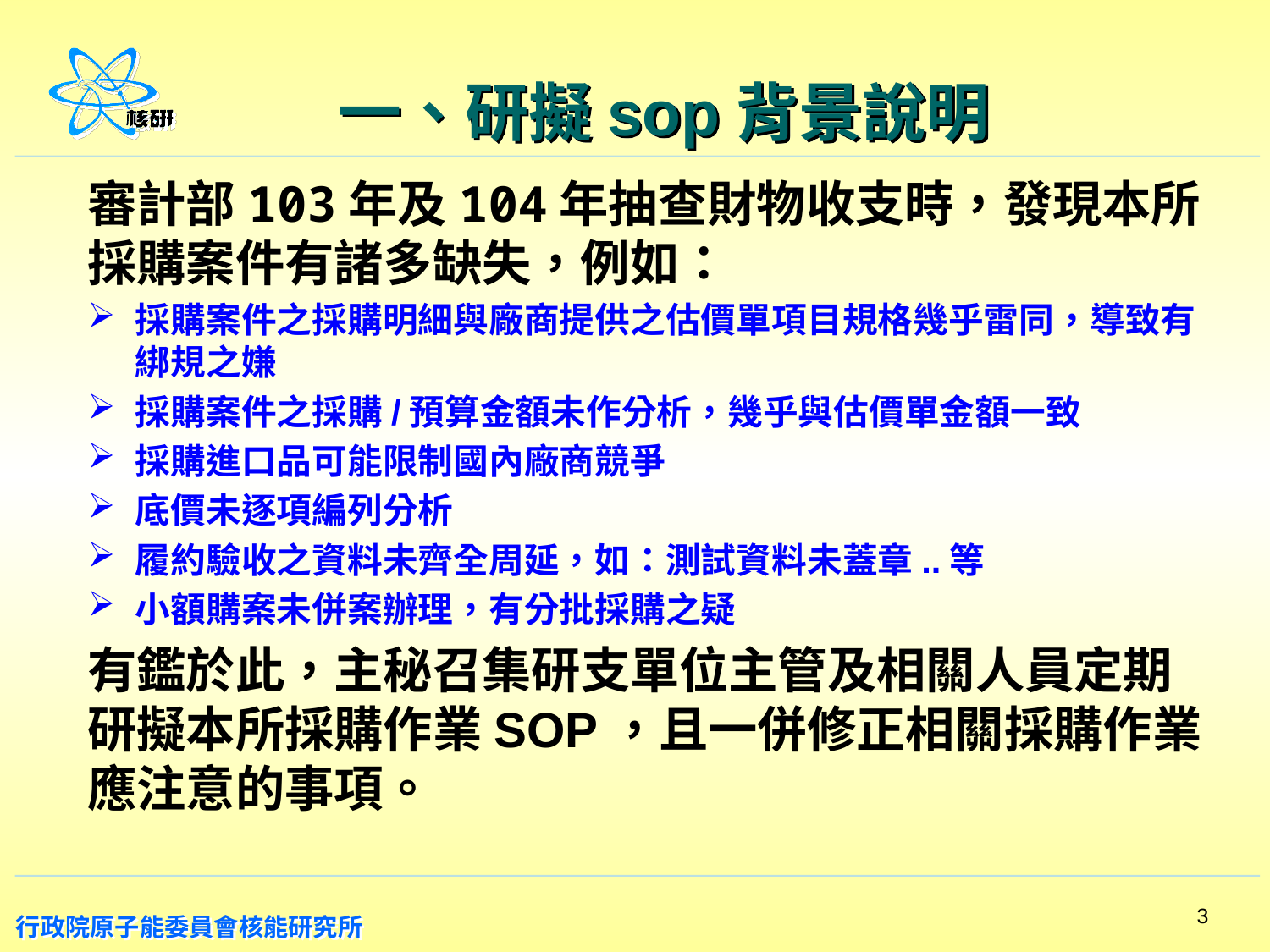

# 一、研擬sop背景說明
審計部103年及104年抽查財物收支時，發現本所採購案件有諸多缺失，例如：
採購案件之採購明細與廠商提供之估價單項目規格幾乎雷同，導致有綁規之嫌
採購案件之採購/預算金額未作分析，幾乎與估價單金額一致
採購進口品可能限制國內廠商競爭
底價未逐項編列分析
履約驗收之資料未齊全周延，如：測試資料未蓋章..等
小額購案未併案辦理，有分批採購之疑
有鑑於此，主秘召集研支單位主管及相關人員定期研擬本所採購作業SOP，且一併修正相關採購作業應注意的事項。
3